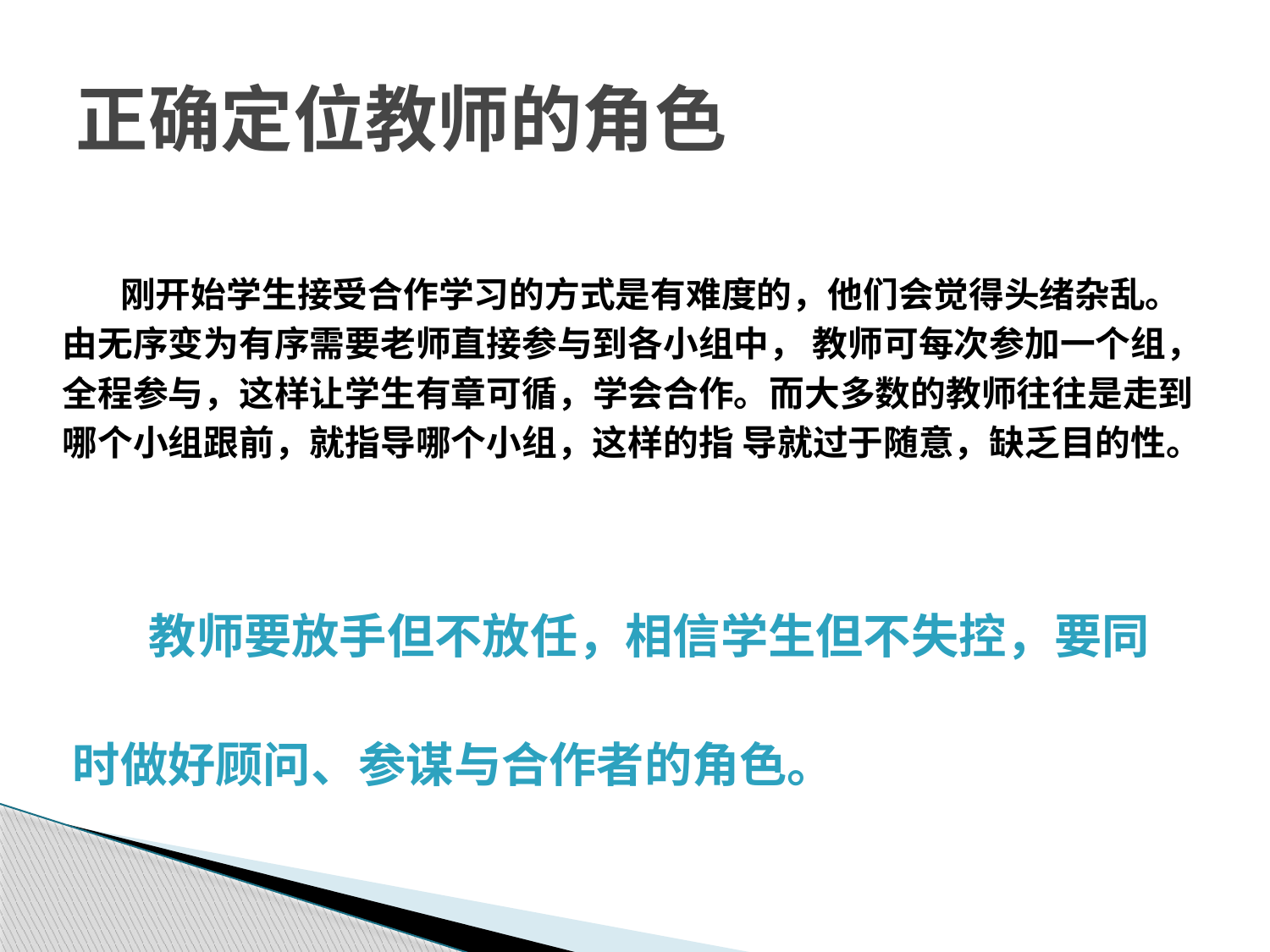

# 正确定位教师的角色
       刚开始学生接受合作学习的方式是有难度的，他们会觉得头绪杂乱。
由无序变为有序需要老师直接参与到各小组中， 教师可每次参加一个组，
全程参与，这样让学生有章可循，学会合作。而大多数的教师往往是走到
哪个小组跟前，就指导哪个小组，这样的指 导就过于随意，缺乏目的性。

      教师要放手但不放任，相信学生但不失控，要同

时做好顾问、参谋与合作者的角色。